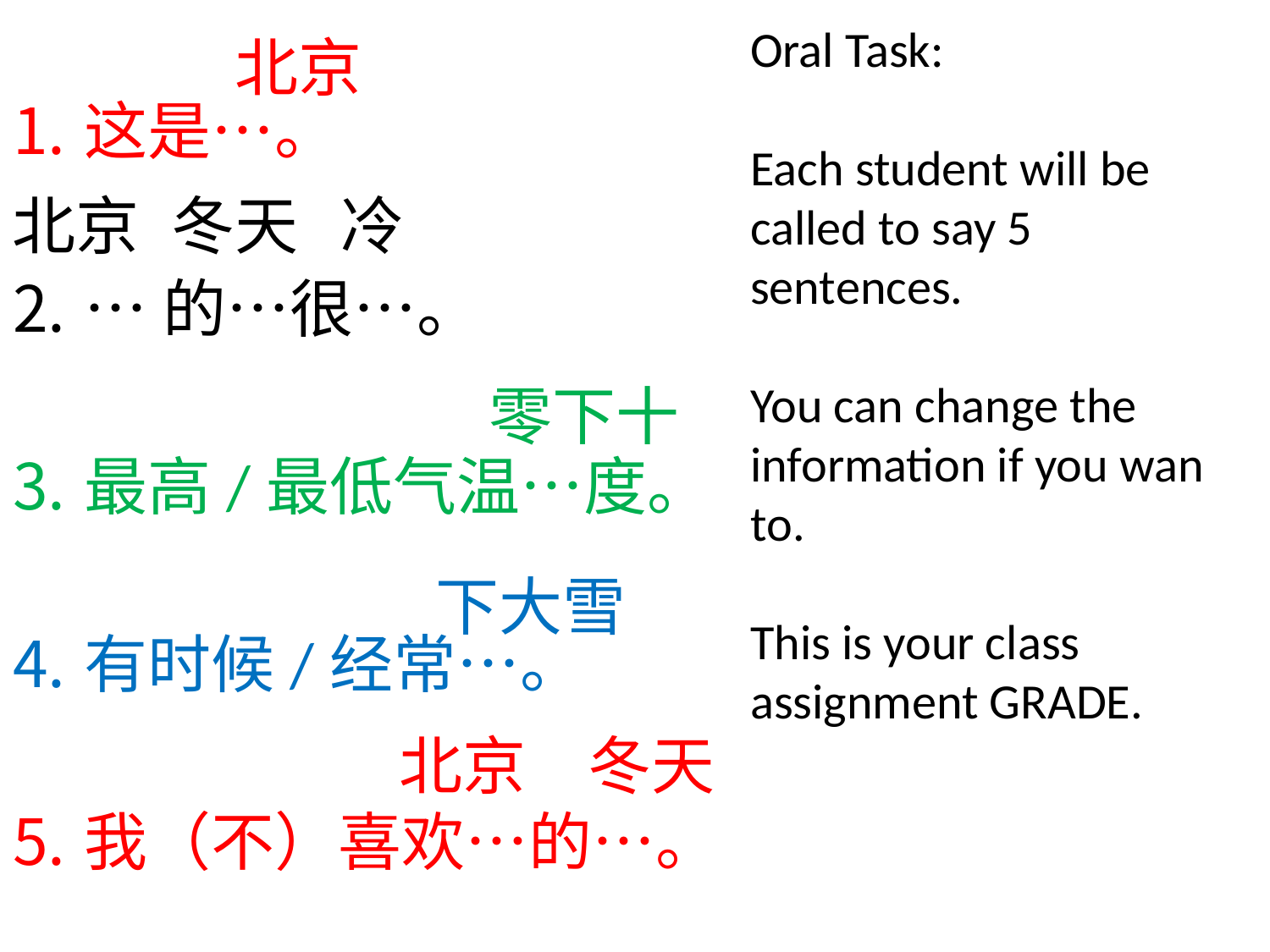

北京
这是…。

…的…很…。

最高/最低气温…度。

有时候/经常…。

我（不）喜欢…的…。

北京
冬天
冷
# Oral Task: Each student will be called to say 5 sentences. You can change the information if you wan to. This is your class assignment GRADE.
零下十
下大雪
北京
冬天